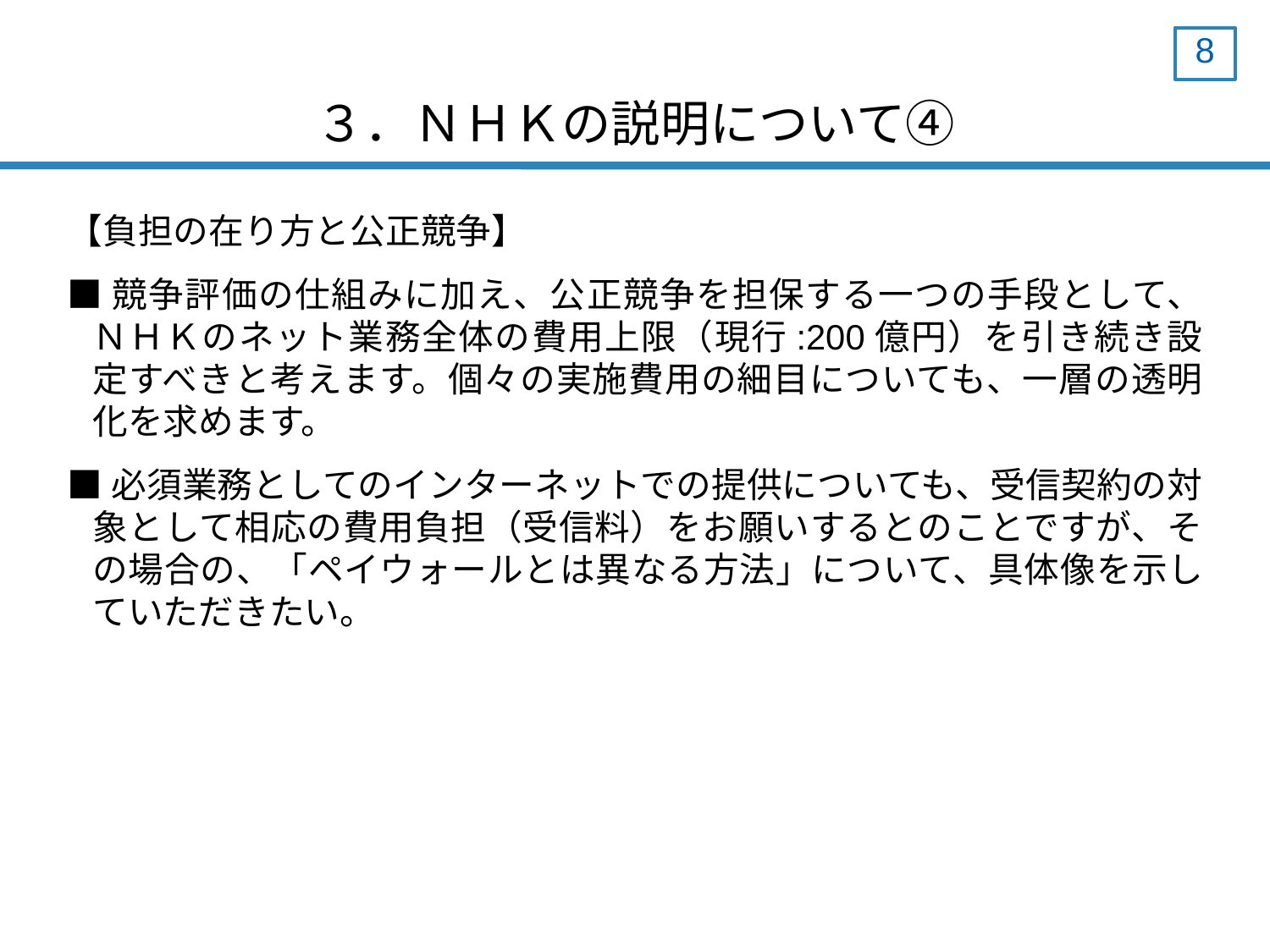

8
# ３．ＮＨＫの説明について④

【負担の在り方と公正競争】
■競争評価の仕組みに加え、公正競争を担保する一つの手段として、ＮＨＫのネット業務全体の費用上限（現行:200億円）を引き続き設定すべきと考えます。個々の実施費用の細目についても、一層の透明化を求めます。
■必須業務としてのインターネットでの提供についても、受信契約の対象として相応の費用負担（受信料）をお願いするとのことですが、その場合の、「ペイウォールとは異なる方法」について、具体像を示していただきたい。